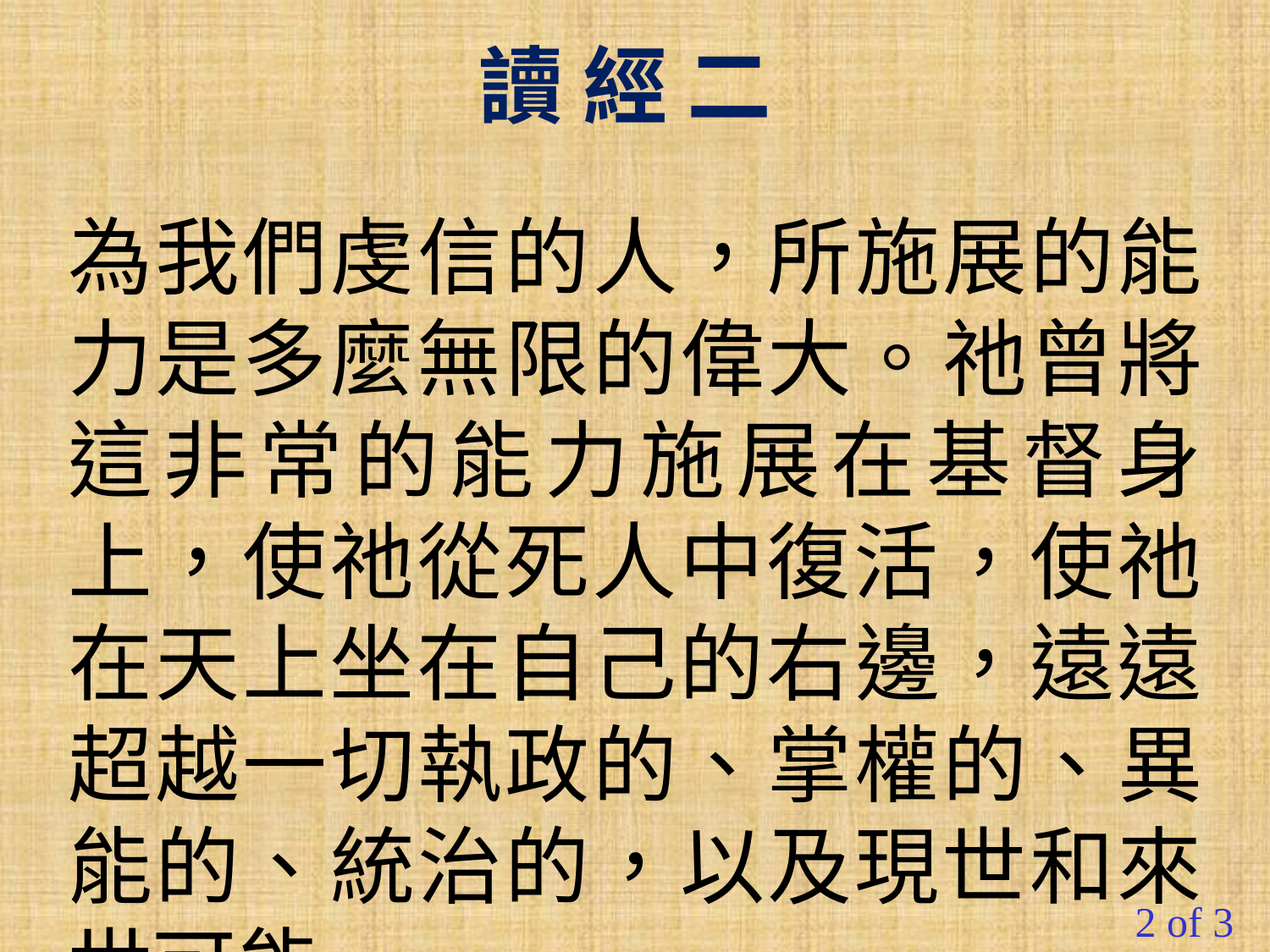

讀 經 二

為我們虔信的人，所施展的能力是多麼無限的偉大。祂曾將這非常的能力施展在基督身上，使祂從死人中復活，使祂在天上坐在自己的右邊，遠遠超越一切執政的、掌權的、異能的、統治的，以及現世和來世可能
2 of 3